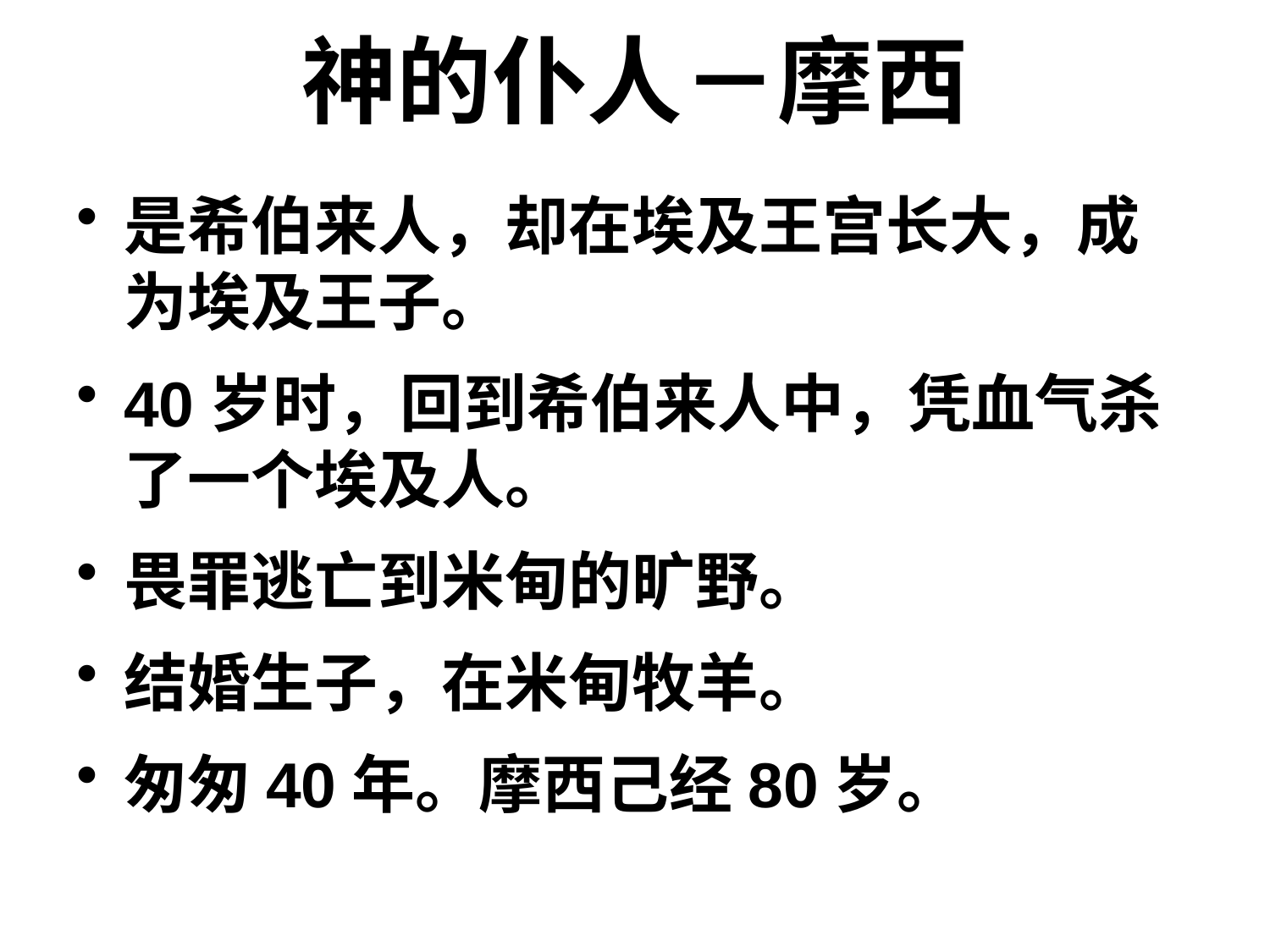

# 神的仆人－摩西
是希伯来人，却在埃及王宫长大，成为埃及王子。
40岁时，回到希伯来人中，凭血气杀了一个埃及人。
畏罪逃亡到米甸的旷野。
结婚生子，在米甸牧羊。
匆匆40年。摩西己经80岁。